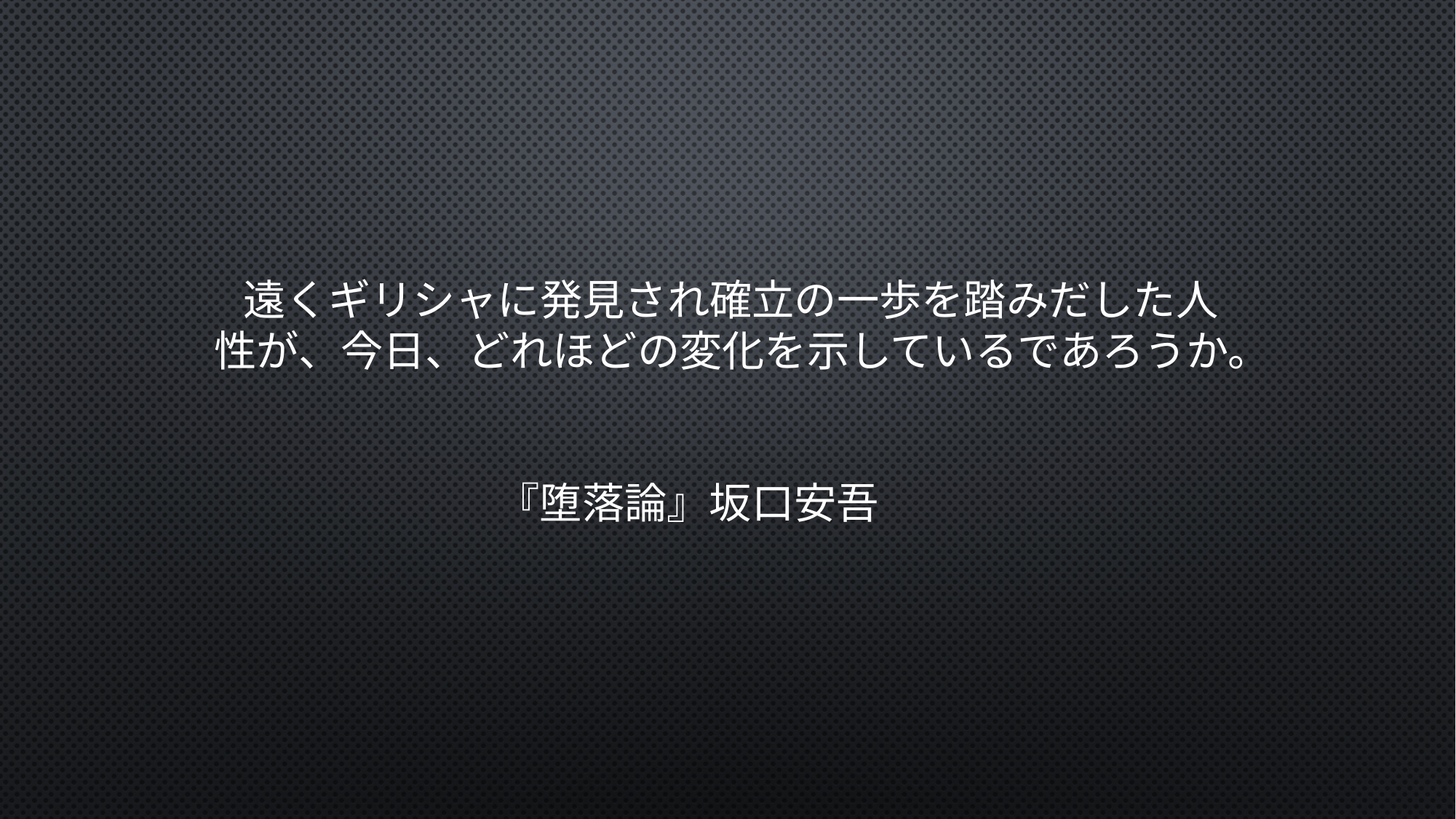

# 遠くギリシャに発見され確立の一歩を踏みだした人性が、今日、どれほどの変化を示しているであろうか。 『堕落論』坂口安吾